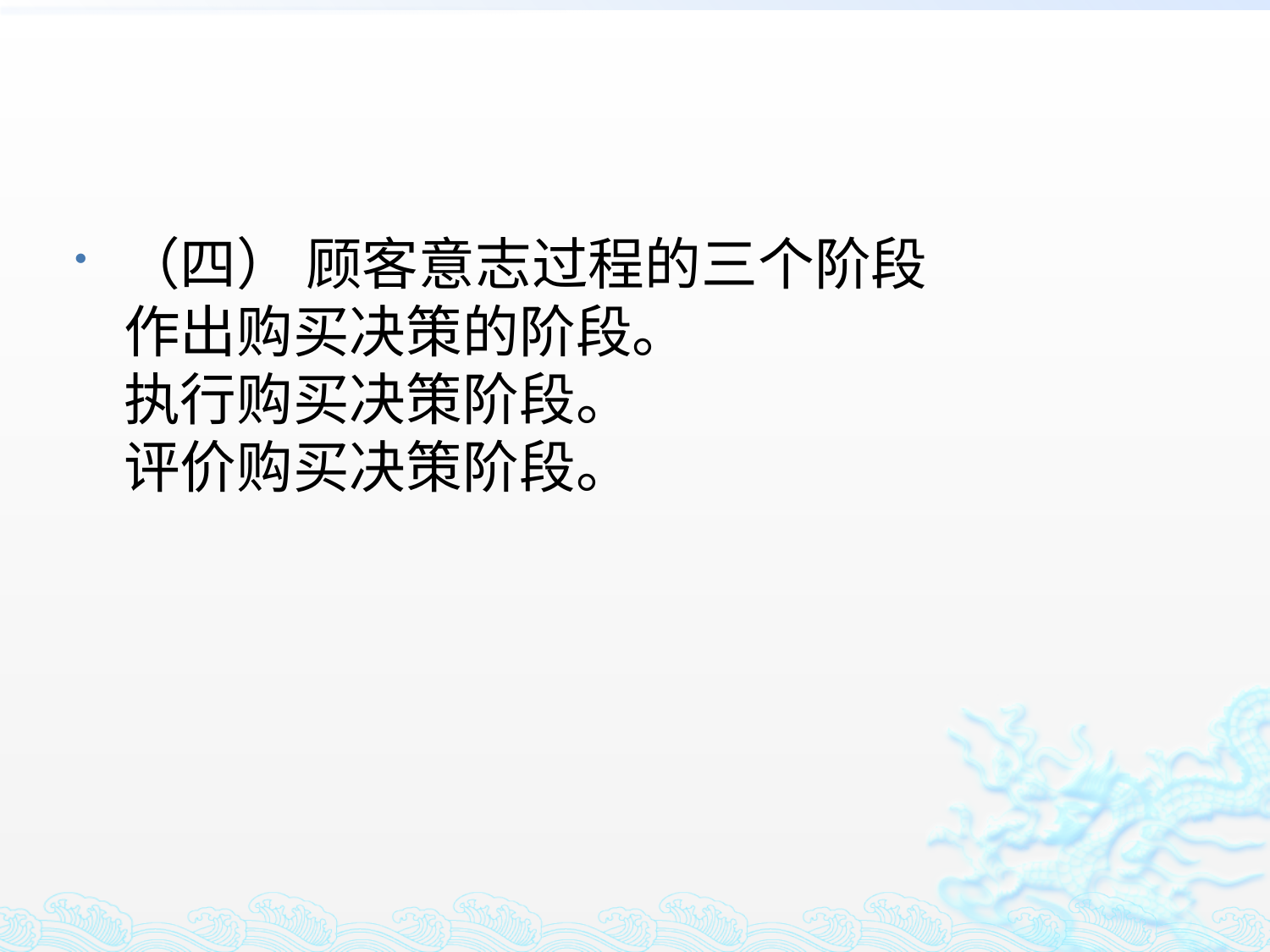

#
（四） 顾客意志过程的三个阶段
作出购买决策的阶段。
执行购买决策阶段。
评价购买决策阶段。